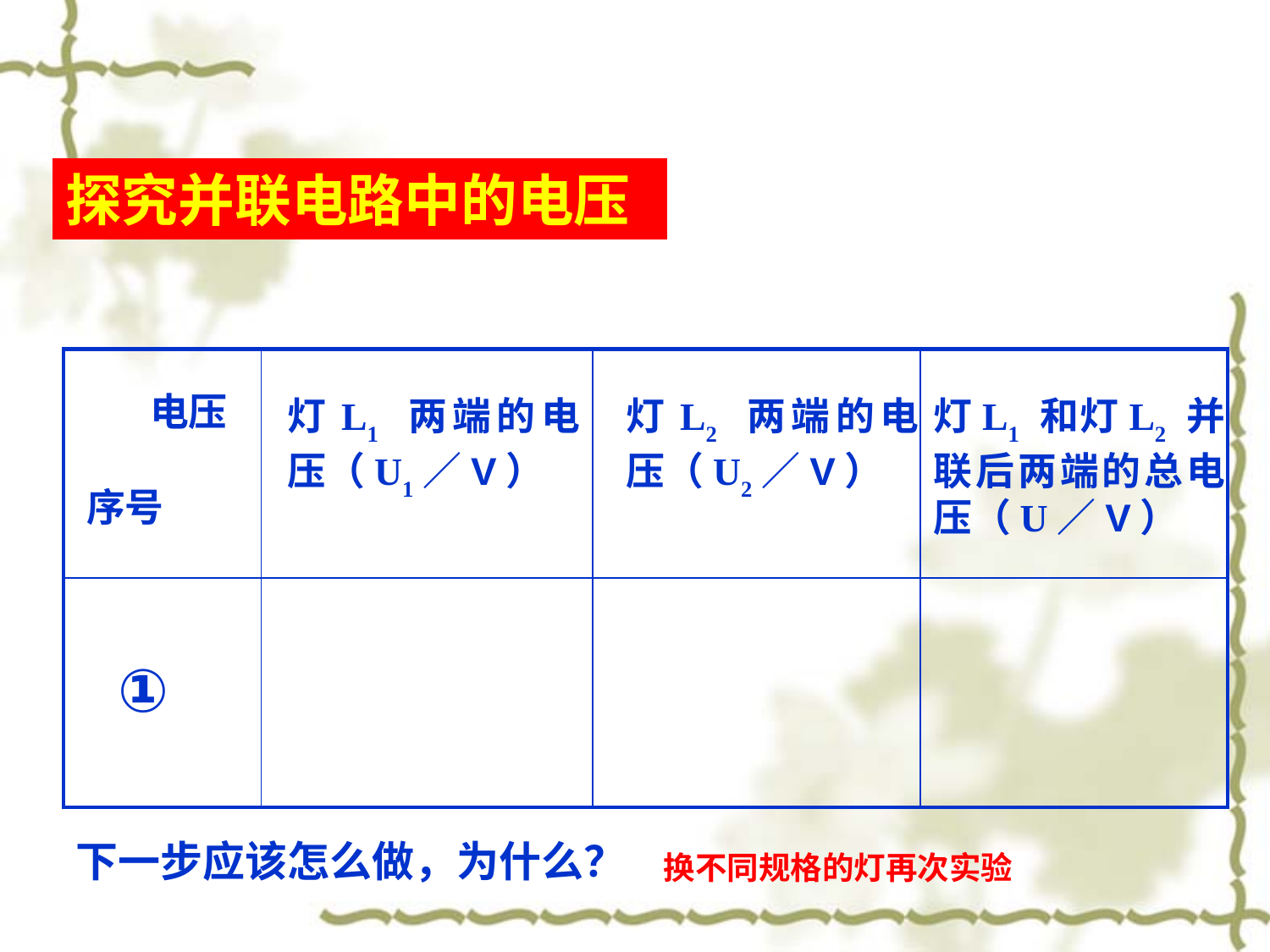

探究并联电路中的电压
|  |  |  |  |
| --- | --- | --- | --- |
|  |  |  |  |
电压
灯L1 和灯L2 并联后两端的总电压（U／V）
灯L1 两端的电压（U1／V）
灯L2 两端的电压（U2／V）
序号
①
下一步应该怎么做，为什么？
换不同规格的灯再次实验